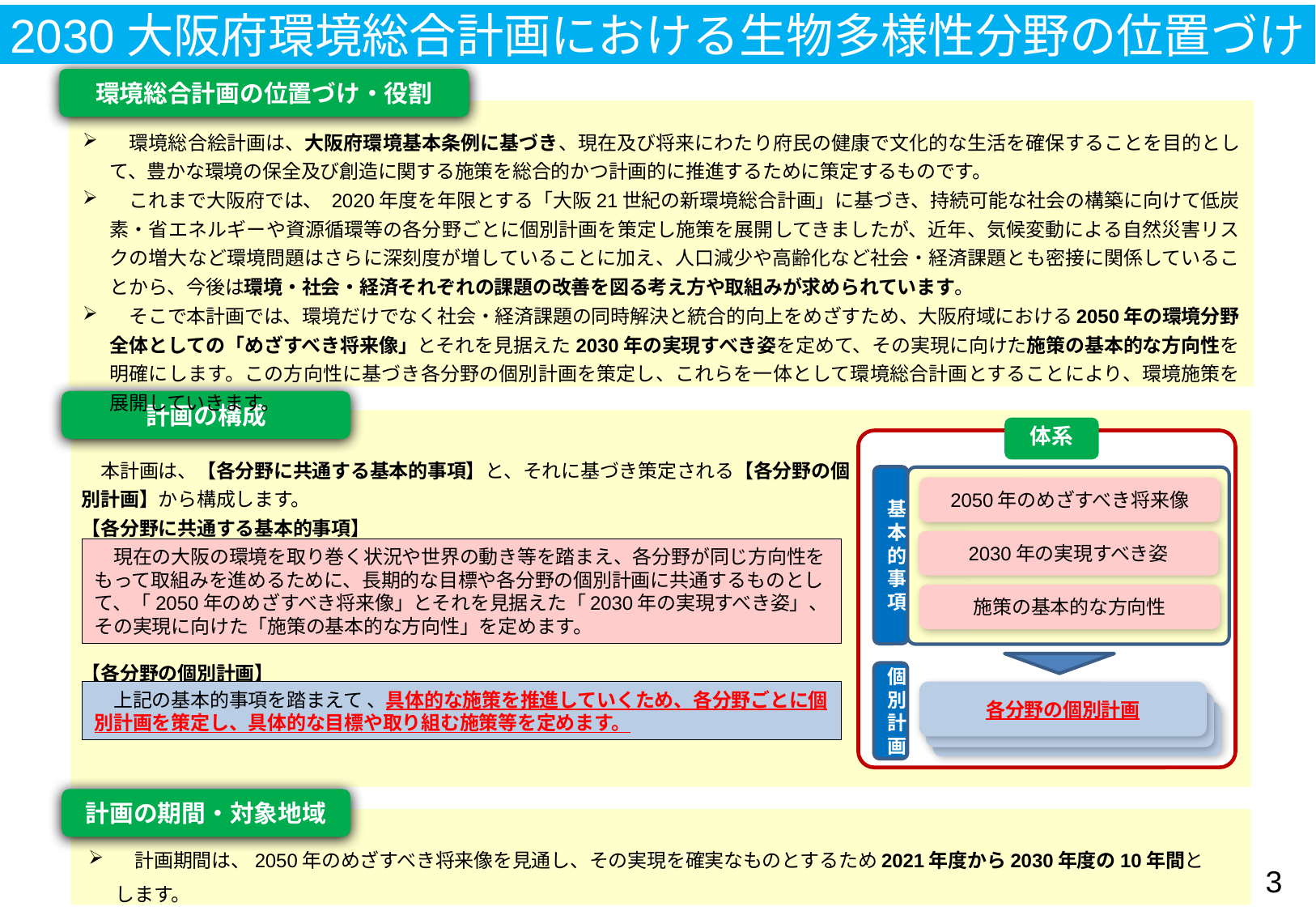

2030大阪府環境総合計画における生物多様性分野の位置づけ
1
環境総合計画の位置づけ・役割

　環境総合絵計画は、大阪府環境基本条例に基づき、現在及び将来にわたり府民の健康で文化的な生活を確保することを目的として、豊かな環境の保全及び創造に関する施策を総合的かつ計画的に推進するために策定するものです。
　これまで大阪府では、 2020年度を年限とする「大阪21世紀の新環境総合計画」に基づき、持続可能な社会の構築に向けて低炭素・省エネルギーや資源循環等の各分野ごとに個別計画を策定し施策を展開してきましたが、近年、気候変動による自然災害リスクの増大など環境問題はさらに深刻度が増していることに加え、人口減少や高齢化など社会・経済課題とも密接に関係していることから、今後は環境・社会・経済それぞれの課題の改善を図る考え方や取組みが求められています。
　そこで本計画では、環境だけでなく社会・経済課題の同時解決と統合的向上をめざすため、大阪府域における2050年の環境分野全体としての「めざすべき将来像」とそれを見据えた2030年の実現すべき姿を定めて、その実現に向けた施策の基本的な方向性を明確にします。この方向性に基づき各分野の個別計画を策定し、これらを一体として環境総合計画とすることにより、環境施策を展開していきます。

計画の構成
：
体系

　本計画は、【各分野に共通する基本的事項】と、それに基づき策定される【各分野の個別計画】から構成します。
【各分野に共通する基本的事項】

【各分野の個別計画】

基本的事項

2050年のめざすべき将来像
2030年の実現すべき姿
　現在の大阪の環境を取り巻く状況や世界の動き等を踏まえ、各分野が同じ方向性をもって取組みを進めるために、長期的な目標や各分野の個別計画に共通するものとして、「2050年のめざすべき将来像」とそれを見据えた「2030年の実現すべき姿」、その実現に向けた「施策の基本的な方向性」を定めます。
施策の基本的な方向性

個別計画
各分野の個別計画
　上記の基本的事項を踏まえて 、具体的な施策を推進していくため、各分野ごとに個別計画を策定し、具体的な目標や取り組む施策等を定めます。
個別分野の計画等
個別分野の計画等
計画の期間・対象地域
ｚｚｚｚ
　計画期間は、2050年のめざすべき将来像を見通し、その実現を確実なものとするため2021年度から2030年度の10年間とします。
　計画の対象地域は、大阪湾を含む大阪府全域とします。
3